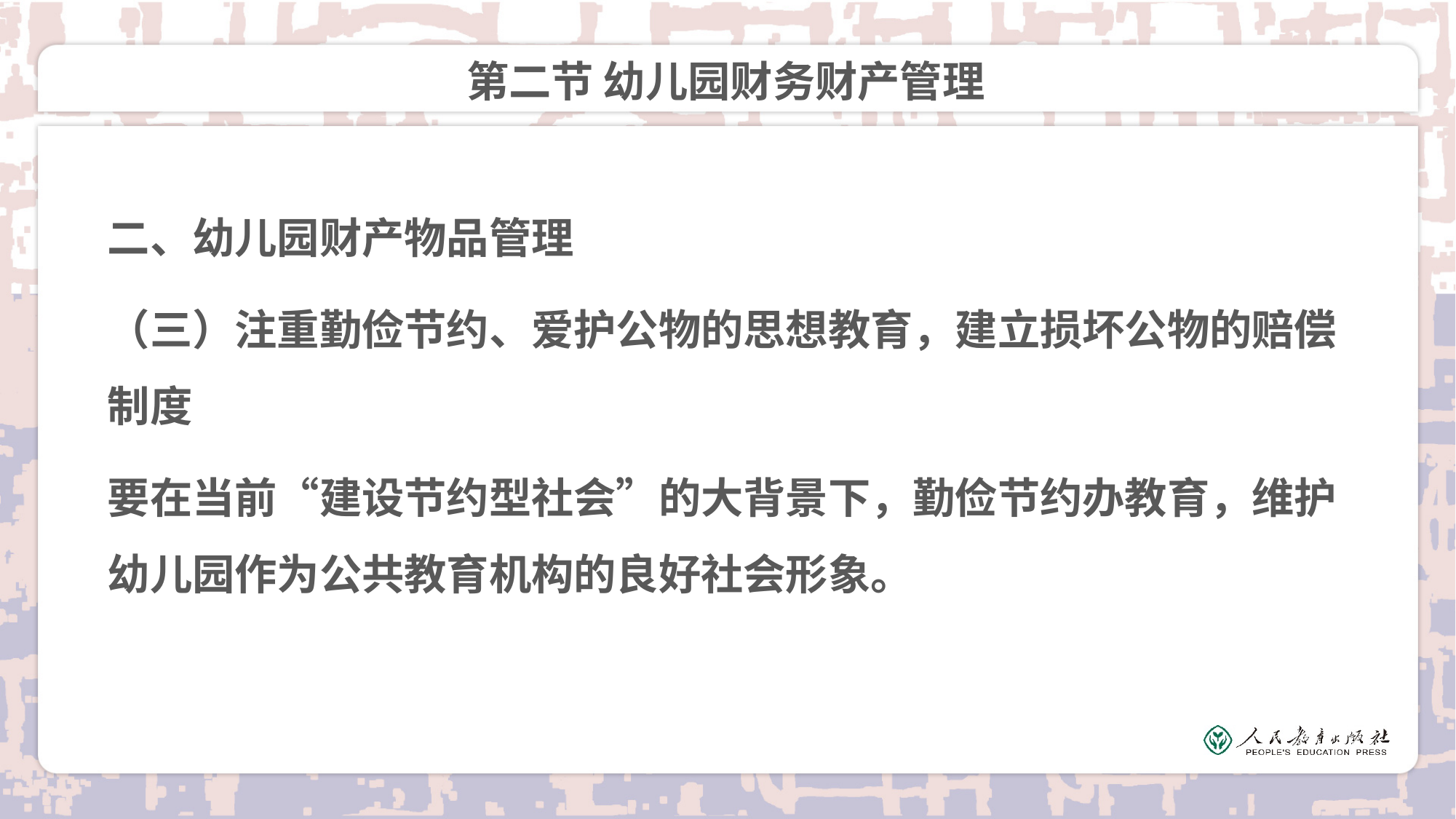

# 第二节 幼儿园财务财产管理
二、幼儿园财产物品管理
（三）注重勤俭节约、爱护公物的思想教育，建立损坏公物的赔偿制度
要在当前“建设节约型社会”的大背景下，勤俭节约办教育，维护幼儿园作为公共教育机构的良好社会形象。